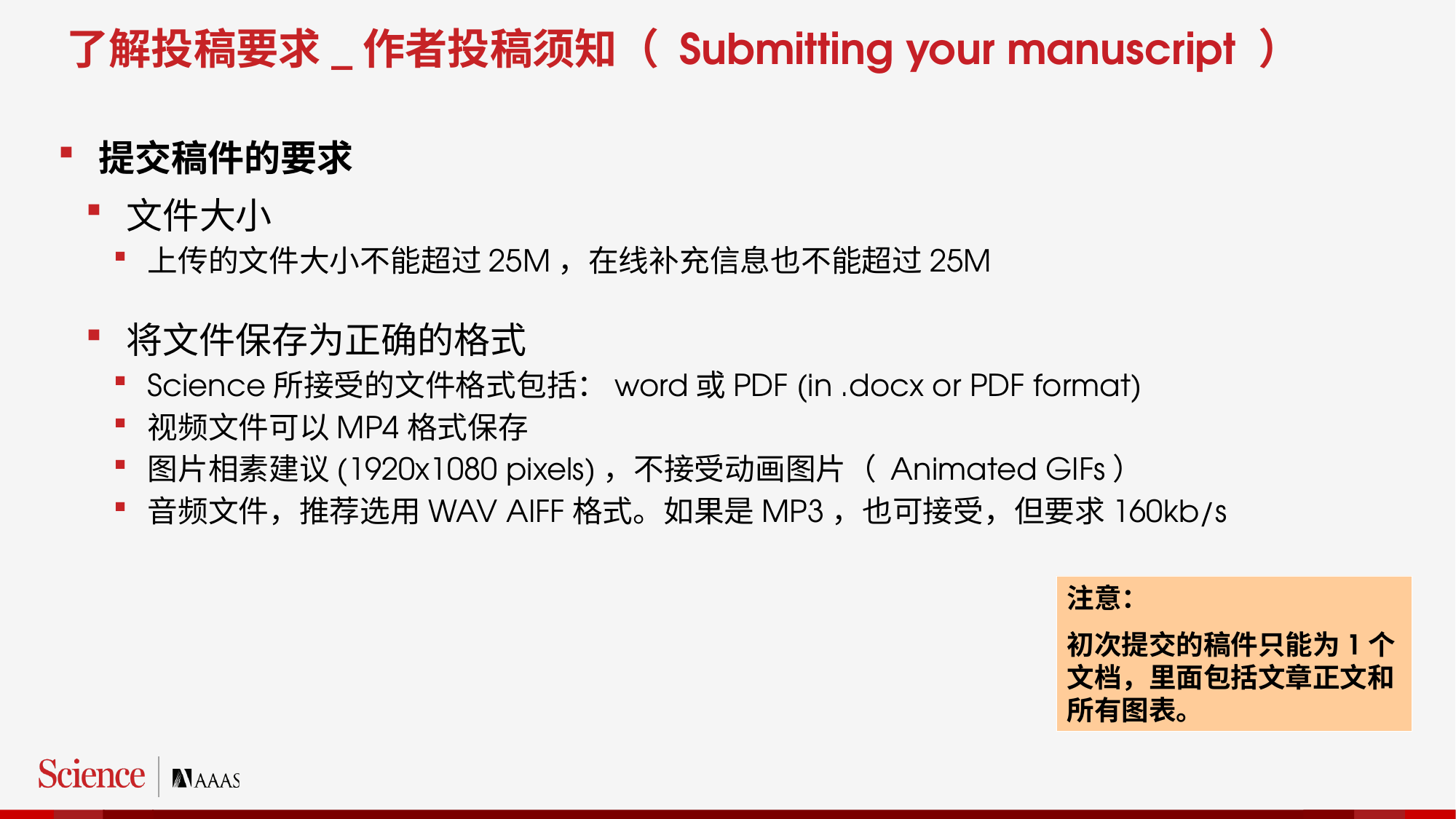

了解投稿要求_作者投稿须知（ Submitting your manuscript ）
提交稿件的要求
文件大小
上传的文件大小不能超过25M，在线补充信息也不能超过25M

将文件保存为正确的格式
Science所接受的文件格式包括：word或PDF (in .docx or PDF format)
视频文件可以MP4格式保存
图片相素建议(1920x1080 pixels)，不接受动画图片（ Animated GIFs）
音频文件，推荐选用WAV AIFF格式。如果是MP3，也可接受，但要求160kb/s

注意：
初次提交的稿件只能为1个文档，里面包括文章正文和所有图表。